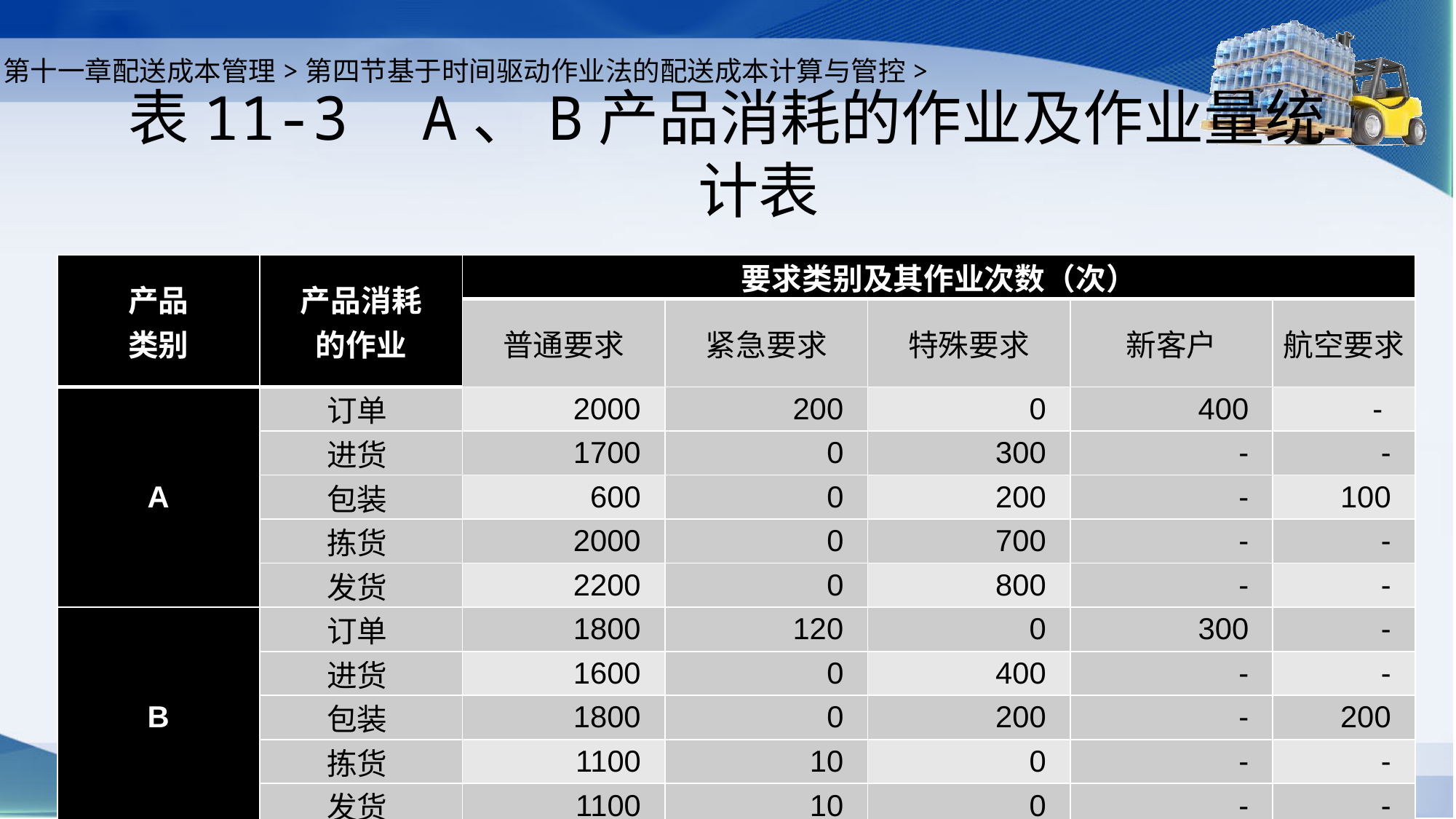

第十一章配送成本管理>第四节基于时间驱动作业法的配送成本计算与管控>
# 表11-3  A、B产品消耗的作业及作业量统计表
| 产品 类别 | 产品消耗 的作业 | 要求类别及其作业次数（次） |  |  |  |  |
| --- | --- | --- | --- | --- | --- | --- |
|  |  | 普通要求 | 紧急要求 | 特殊要求 | 新客户 | 航空要求 |
| A | 订单 | 2000 | 200 | 0 | 400 | - |
|  | 进货 | 1700 | 0 | 300 | - | - |
|  | 包装 | 600 | 0 | 200 | - | 100 |
|  | 拣货 | 2000 | 0 | 700 | - | - |
|  | 发货 | 2200 | 0 | 800 | - | - |
| B | 订单 | 1800 | 120 | 0 | 300 | - |
|  | 进货 | 1600 | 0 | 400 | - | - |
|  | 包装 | 1800 | 0 | 200 | - | 200 |
|  | 拣货 | 1100 | 10 | 0 | - | - |
|  | 发货 | 1100 | 10 | 0 | - | - |